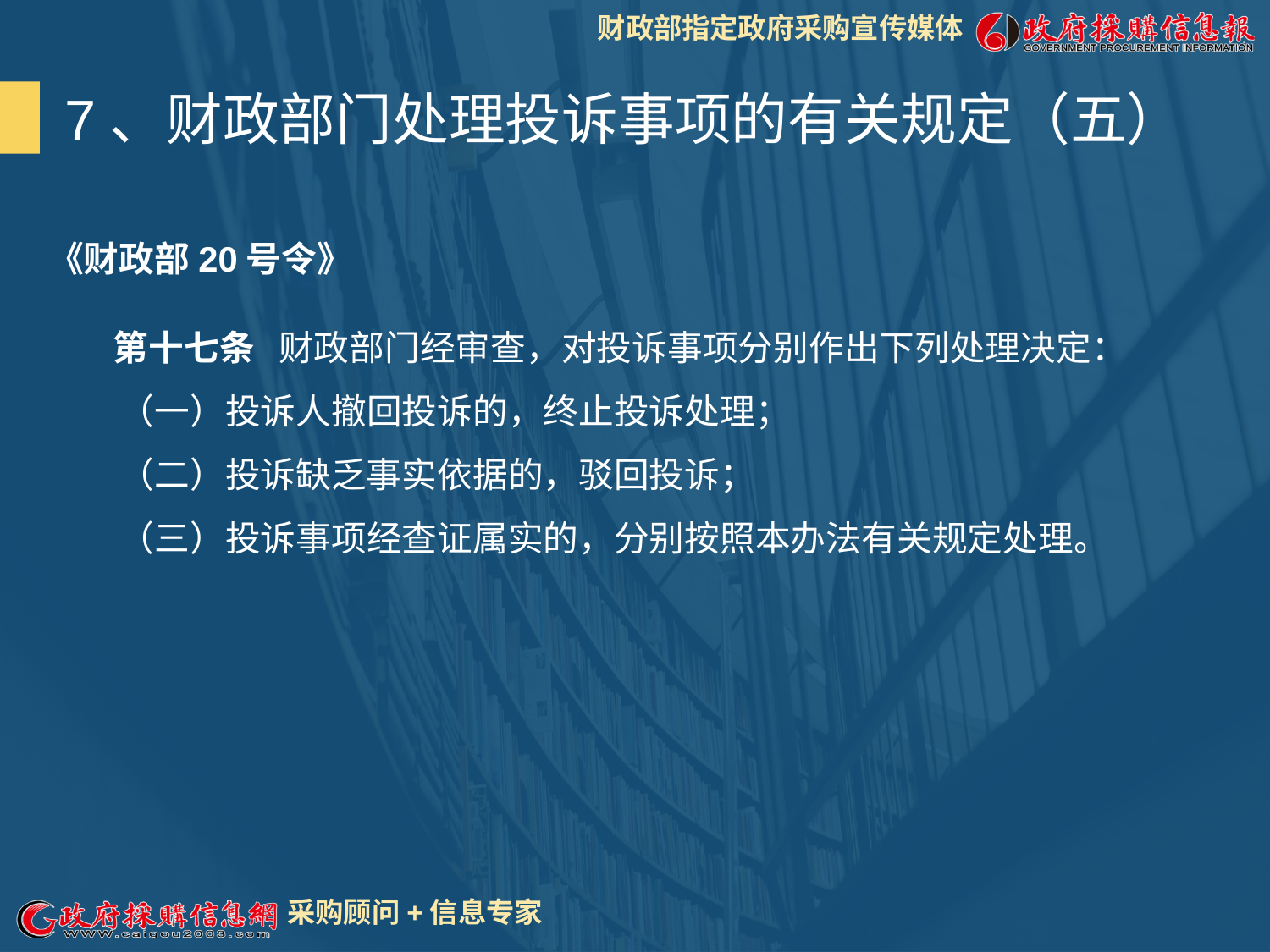

7、财政部门处理投诉事项的有关规定（五）
《财政部20号令》

       第十七条   财政部门经审查，对投诉事项分别作出下列处理决定：
　　（一）投诉人撤回投诉的，终止投诉处理；
　　（二）投诉缺乏事实依据的，驳回投诉；
　　（三）投诉事项经查证属实的，分别按照本办法有关规定处理。